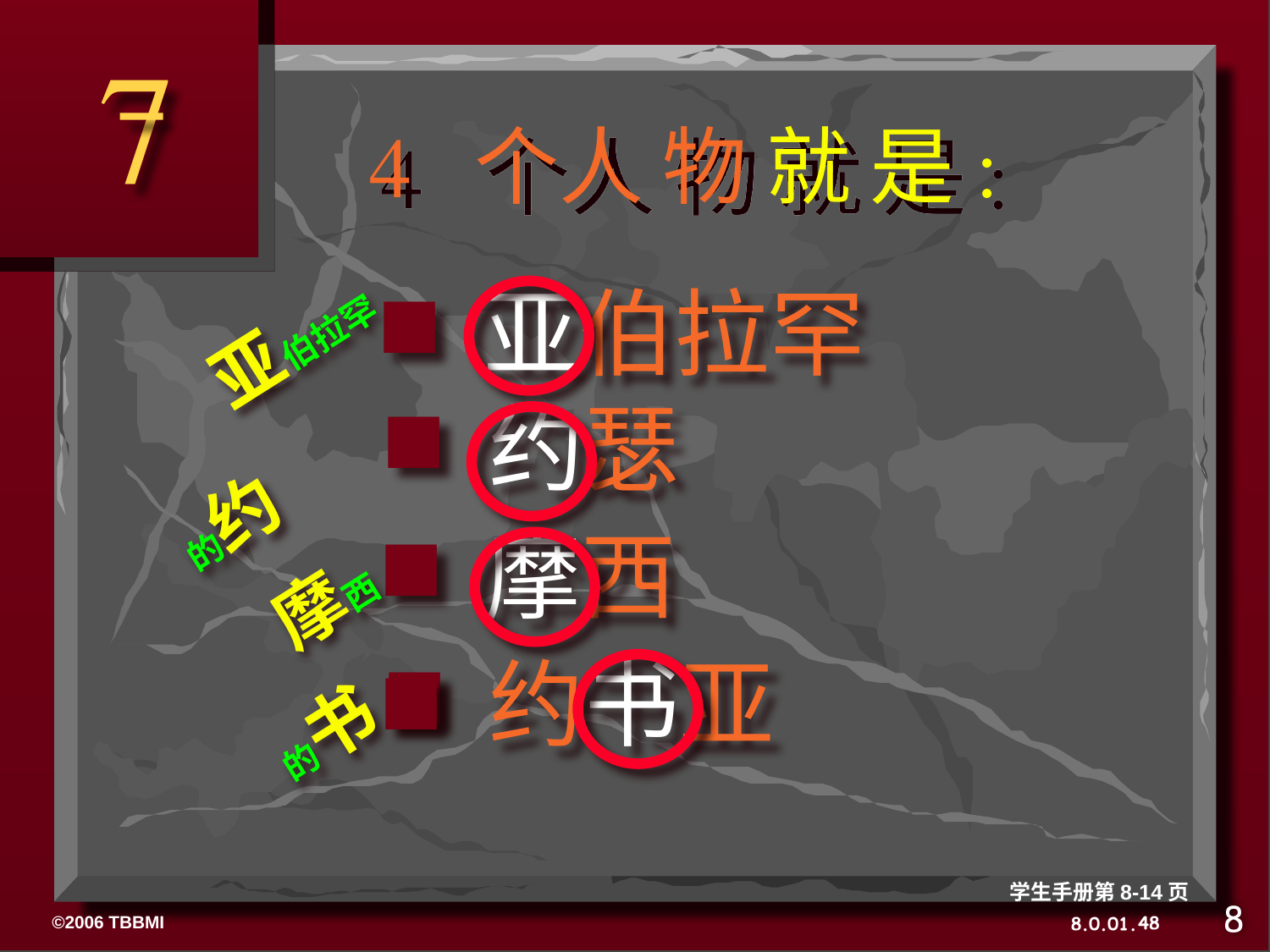

7
# 4  个人 物 就 是:

约瑟
亚伯拉罕

亚伯拉罕

摩西

的约

约书亚

 摩西

的书

学生手册第8-14页
8
48